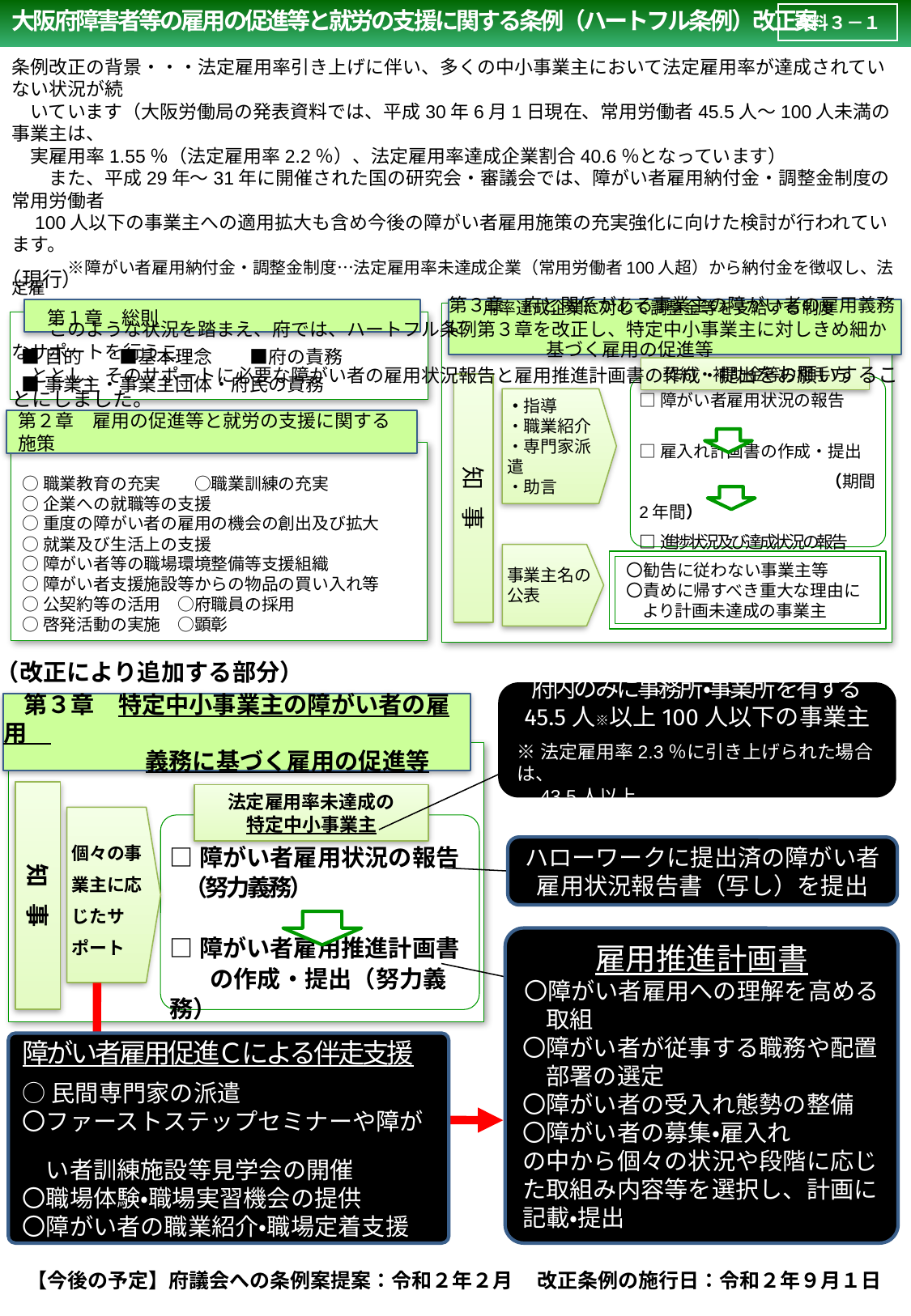

大阪府障害者等の雇用の促進等と就労の支援に関する条例（ハートフル条例）改正案
資料３－１
条例改正の背景・・・法定雇用率引き上げに伴い、多くの中小事業主において法定雇用率が達成されていない状況が続
　いています（大阪労働局の発表資料では、平成30年6月1日現在、常用労働者45.5人～100人未満の事業主は、
　実雇用率1.55％（法定雇用率2.2％）、法定雇用率達成企業割合40.6％となっています）
　　また、平成29年～31年に開催された国の研究会・審議会では、障がい者雇用納付金・調整金制度の常用労働者
　100人以下の事業主への適用拡大も含め今後の障がい者雇用施策の充実強化に向けた検討が行われています。
　　　※障がい者雇用納付金・調整金制度…法定雇用率未達成企業（常用労働者100人超）から納付金を徴収し、法定雇
　　　　　　　　　　　　　　　　　　　　　　　　　　　　用率達成企業に対して調整金等を支給する制度
　　このような状況を踏まえ、府では、ハートフル条例第３章を改正し、特定中小事業主に対しきめ細かなサポートを行うこ
　ととし、そのサポートに必要な障がい者の雇用状況報告と雇用推進計画書の作成・提出をお願いすることにしました。
　（現行）
 第１章　総則

■目的　　■基本理念　　■府の責務
■事業主・事業主団体・府民の責務

第３章　府と関係がある事業主の障がい者の雇用義務に
　　　　　 基づく雇用の促進等

契約・補助金等の相手方
知   事

□障がい者雇用状況の報告

□雇入れ計画書の作成・提出
　　　　　　　　　　（期間2年間）
□進捗状況及び達成状況の報告
・指導
・職業紹介
・専門家派遣
・助言

事業主名の
公表
〇勧告に従わない事業主等
〇責めに帰すべき重大な理由に
   より計画未達成の事業主

○職業教育の充実　　○職業訓練の充実
○企業への就職等の支援
○重度の障がい者の雇用の機会の創出及び拡大
○就業及び生活上の支援
○障がい者等の職場環境整備等支援組織
○障がい者支援施設等からの物品の買い入れ等
○公契約等の活用　○府職員の採用
○啓発活動の実施　○顕彰
第２章　雇用の促進等と就労の支援に関する施策
（改正により追加する部分）
府内のみに事務所・事業所を有する
45.5人※以上100人以下の事業主
※法定雇用率2.3％に引き上げられた場合は、
　43.5人以上
　第３章　特定中小事業主の障がい者の雇用
　　　　　　義務に基づく雇用の促進等

知   事
法定雇用率未達成の
特定中小事業主
個々の事業主に応じたサポート

□障がい者雇用状況の報告
  （努力義務）

□障がい者雇用推進計画書
  　の作成・提出（努力義務）

ハローワークに提出済の障がい者雇用状況報告書（写し）を提出

雇用推進計画書
〇障がい者雇用への理解を高める
　取組
〇障がい者が従事する職務や配置
　部署の選定
〇障がい者の受入れ態勢の整備
〇障がい者の募集・雇入れ
の中から個々の状況や段階に応じた取組み内容等を選択し、計画に記載・提出
障がい者雇用促進Ｃによる伴走支援
○民間専門家の派遣
〇ファーストステップセミナーや障が
　い者訓練施設等見学会の開催
〇職場体験・職場実習機会の提供
〇障がい者の職業紹介・職場定着支援
【今後の予定】府議会への条例案提案：令和２年２月 　改正条例の施行日：令和２年９月１日